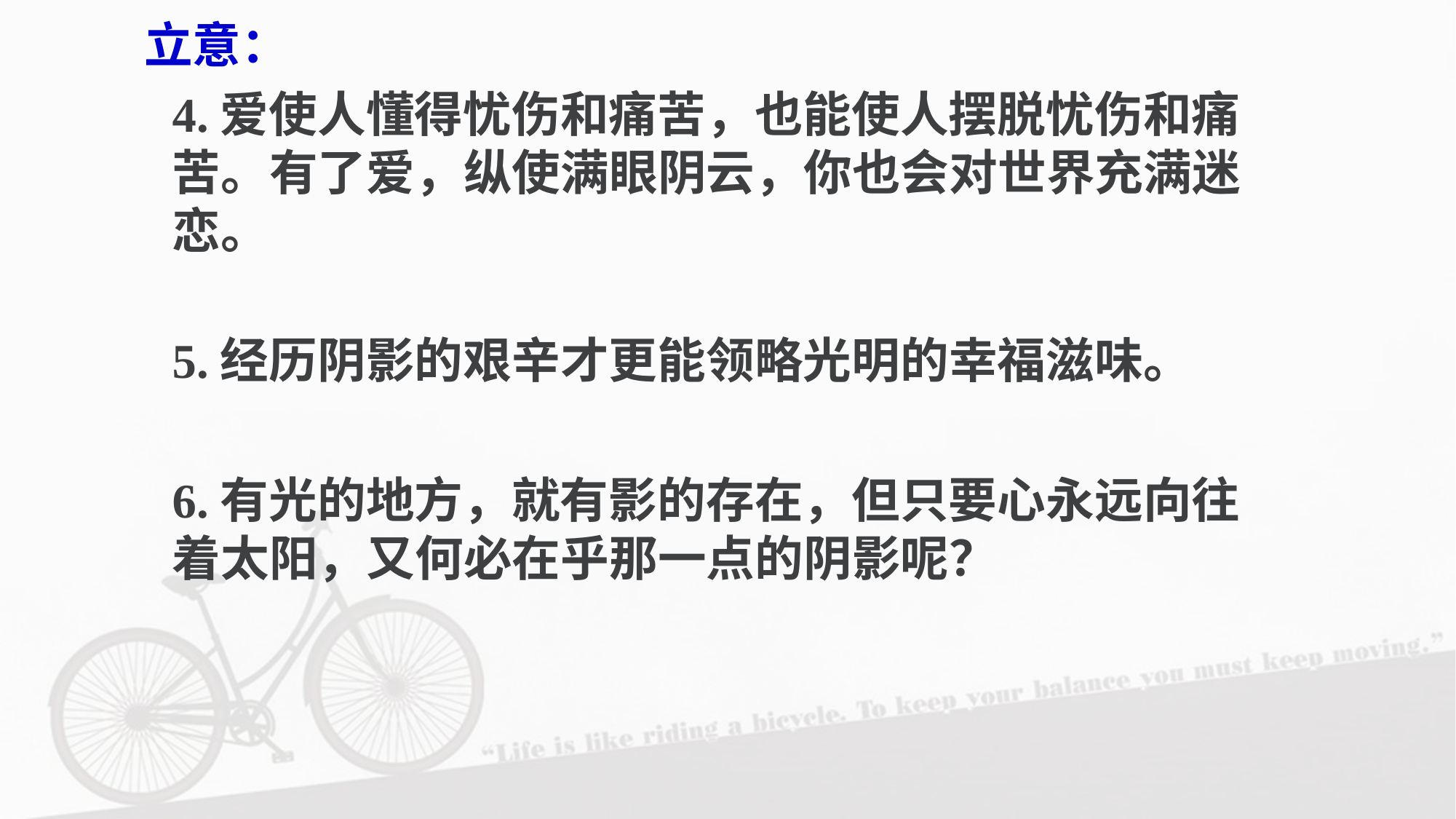

立意：
4.爱使人懂得忧伤和痛苦，也能使人摆脱忧伤和痛苦。有了爱，纵使满眼阴云，你也会对世界充满迷恋。
5.经历阴影的艰辛才更能领略光明的幸福滋味。
6.有光的地方，就有影的存在，但只要心永远向往着太阳，又何必在乎那一点的阴影呢？